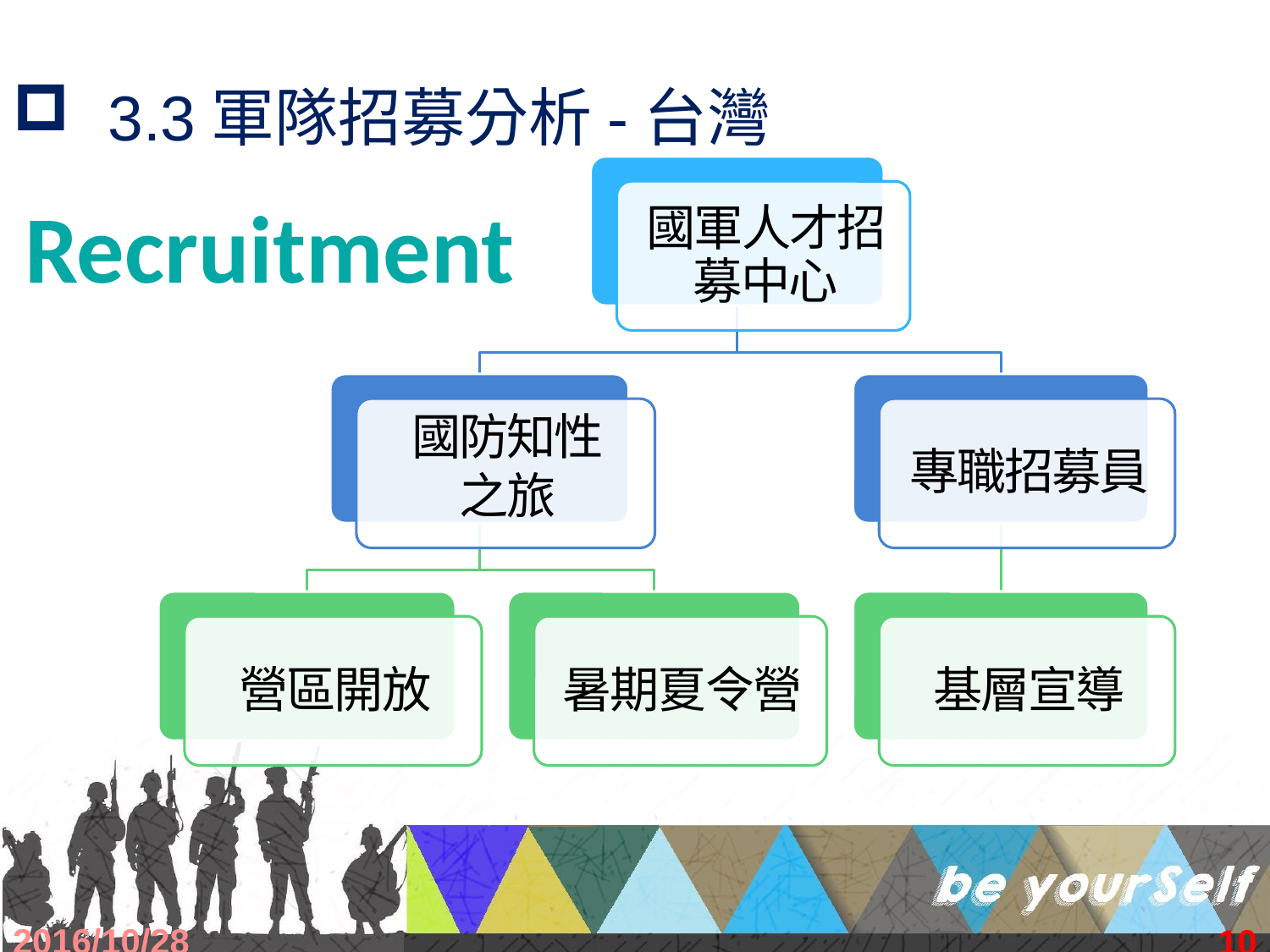

# 3.3軍隊招募分析-台灣
國軍人才招募中心
國防知性
之旅
營區開放
暑期夏令營
專職招募員
基層宣導
Recruitment
2016/10/28
10